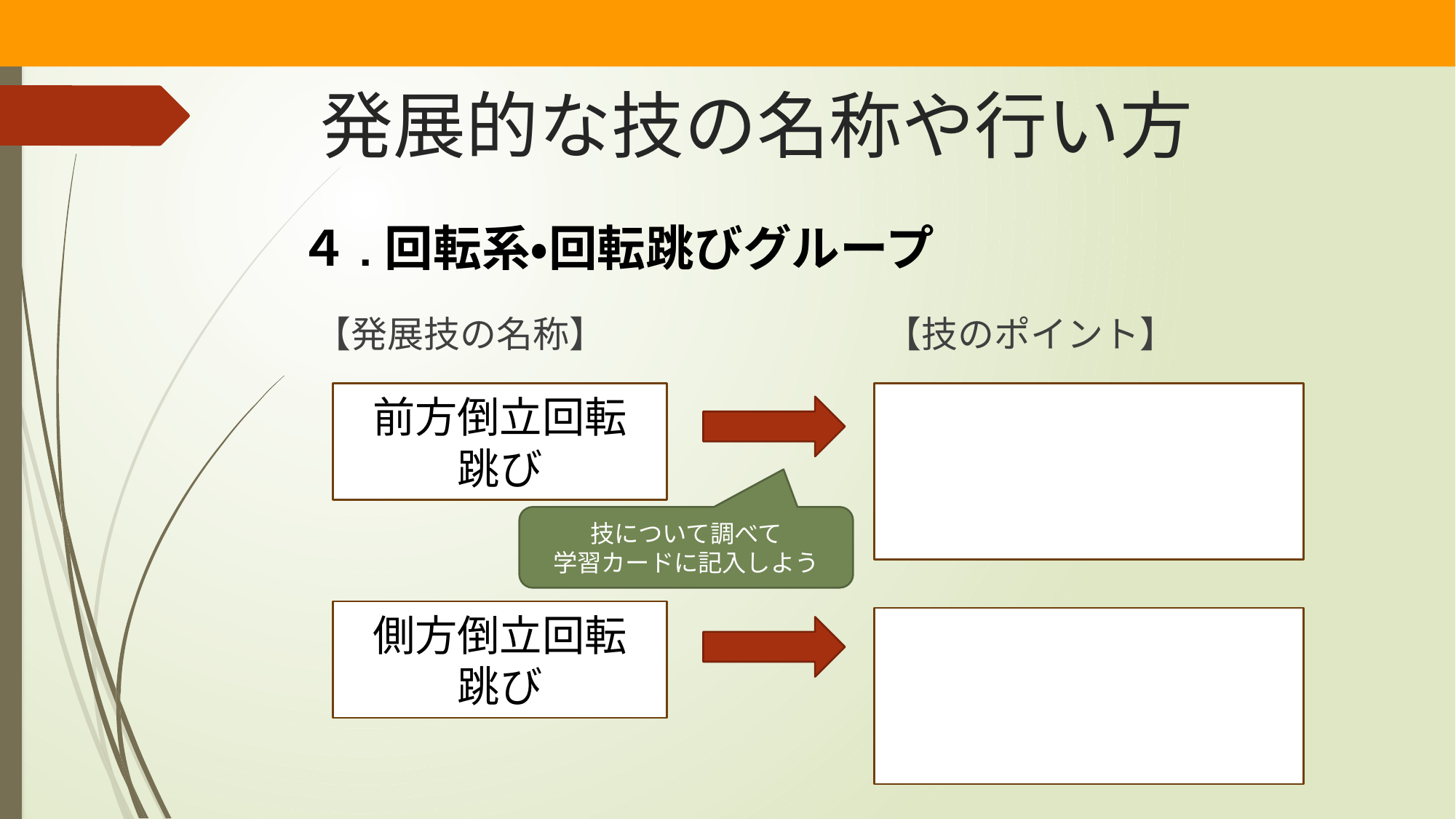

# 発展的な技の名称や行い方
４.回転系・回転跳びグループ
【発展技の名称】

【技のポイント】

前方倒立回転
跳び

技について調べて
学習カードに記入しよう
側方倒立回転
跳び